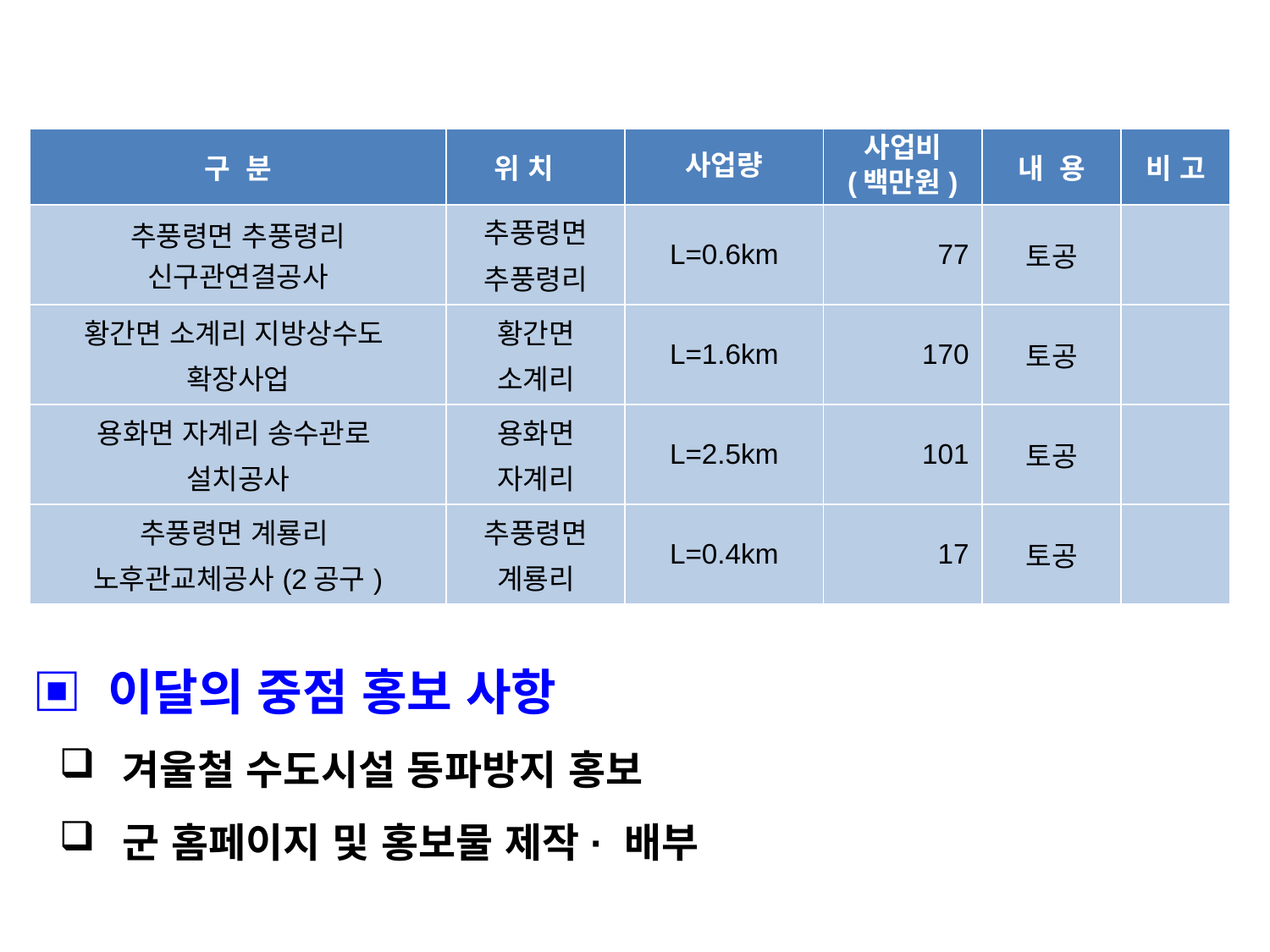

| 구 분 | 위 치 | 사업량 | 사업비 (백만원) | 내 용 | 비 고 |
| --- | --- | --- | --- | --- | --- |
| 추풍령면 추풍령리 신구관연결공사 | 추풍령면 추풍령리 | L=0.6km | 77 | 토공 |  |
| 황간면 소계리 지방상수도 확장사업 | 황간면 소계리 | L=1.6km | 170 | 토공 |  |
| 용화면 자계리 송수관로 설치공사 | 용화면 자계리 | L=2.5km | 101 | 토공 |  |
| 추풍령면 계룡리 노후관교체공사(2공구) | 추풍령면 계룡리 | L=0.4km | 17 | 토공 |  |
▣ 이달의 중점 홍보 사항
겨울철 수도시설 동파방지 홍보
군 홈페이지 및 홍보물 제작· 배부